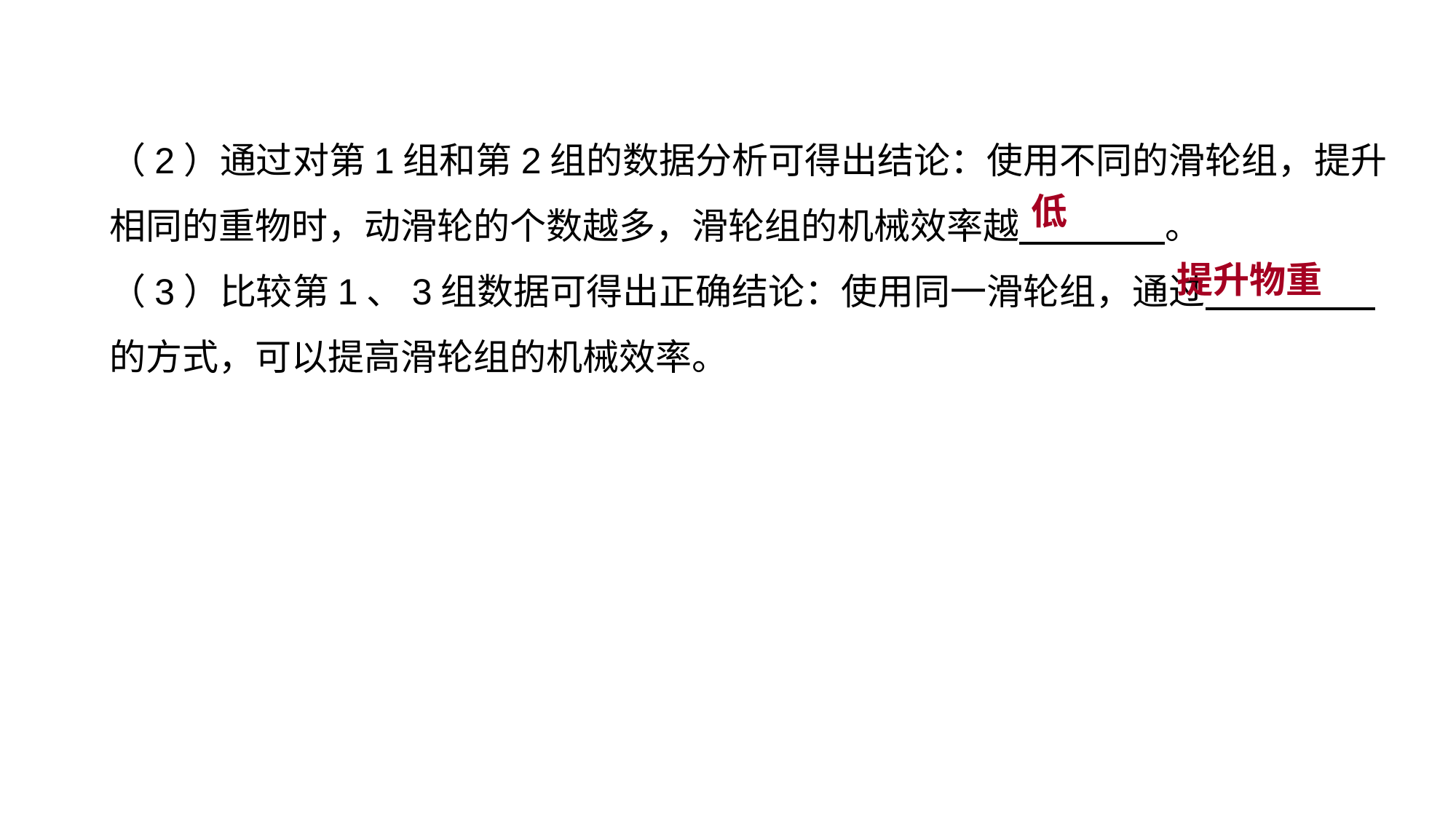

（2）通过对第1组和第2组的数据分析可得出结论：使用不同的滑轮组，提升相同的重物时，动滑轮的个数越多，滑轮组的机械效率越　　　　。
（3）比较第1、3组数据可得出正确结论：使用同一滑轮组，通过　　   　　的方式，可以提高滑轮组的机械效率。
低
实验突破 素养提升
提升物重